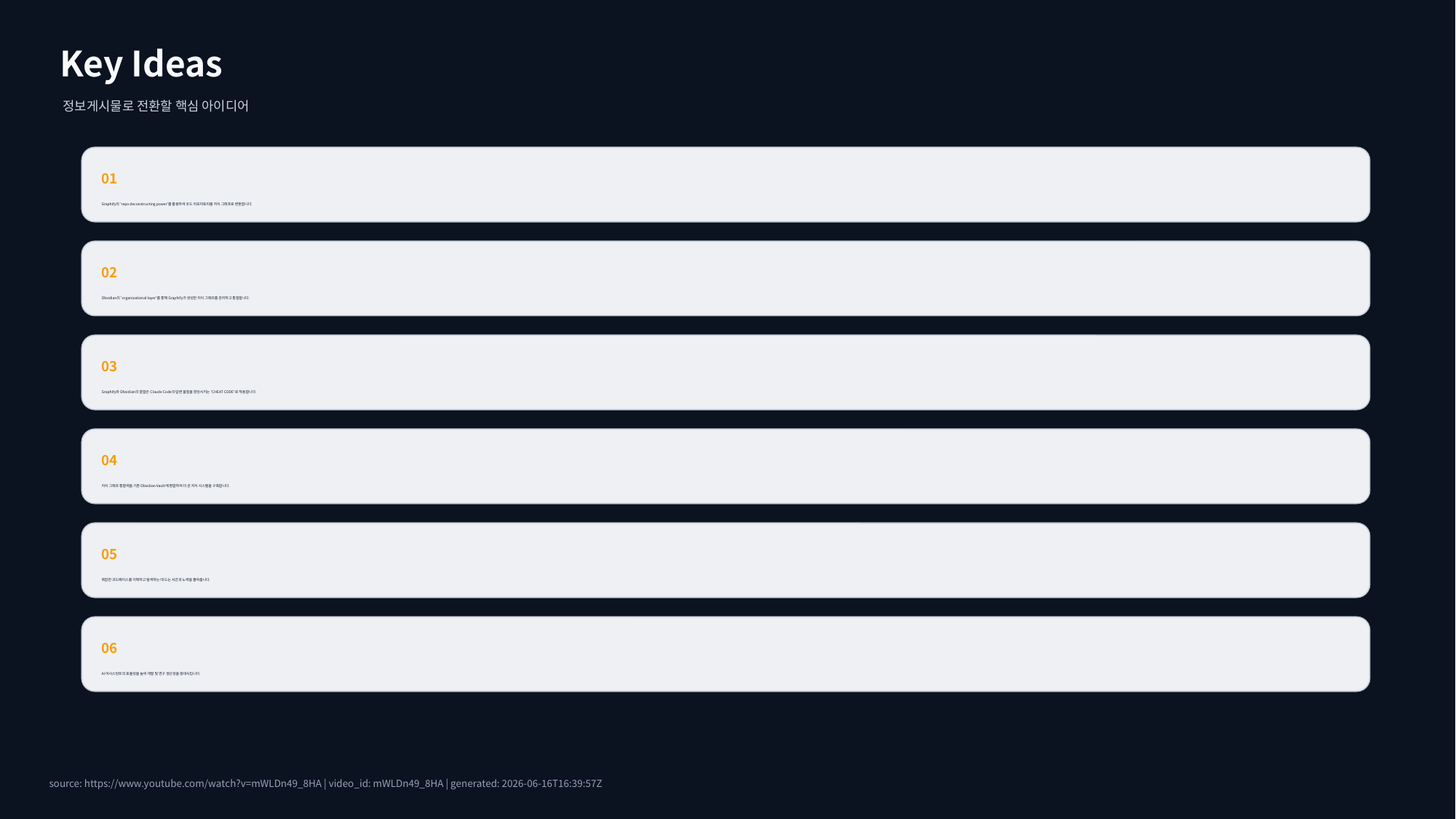

Key Ideas
정보게시물로 전환할 핵심 아이디어

01
Graphify의 'repo deconstructing power'를 활용하여 코드 리포지토리를 지식 그래프로 변환합니다.

02
Obsidian의 'organizational layer'를 통해 Graphify가 생성한 지식 그래프를 관리하고 통합합니다.

03
Graphify와 Obsidian의 결합은 Claude Code의 답변 품질을 향상시키는 'CHEAT CODE'로 작용합니다.

04
지식 그래프 통찰력을 기존 Obsidian Vault에 병합하여 더 큰 지식 시스템을 구축합니다.

05
복잡한 코드베이스를 이해하고 탐색하는 데 드는 시간과 노력을 줄여줍니다.

06
AI 어시스턴트의 효율성을 높여 개발 및 연구 생산성을 증대시킵니다.
source: https://www.youtube.com/watch?v=mWLDn49_8HA | video_id: mWLDn49_8HA | generated: 2026-06-16T16:39:57Z